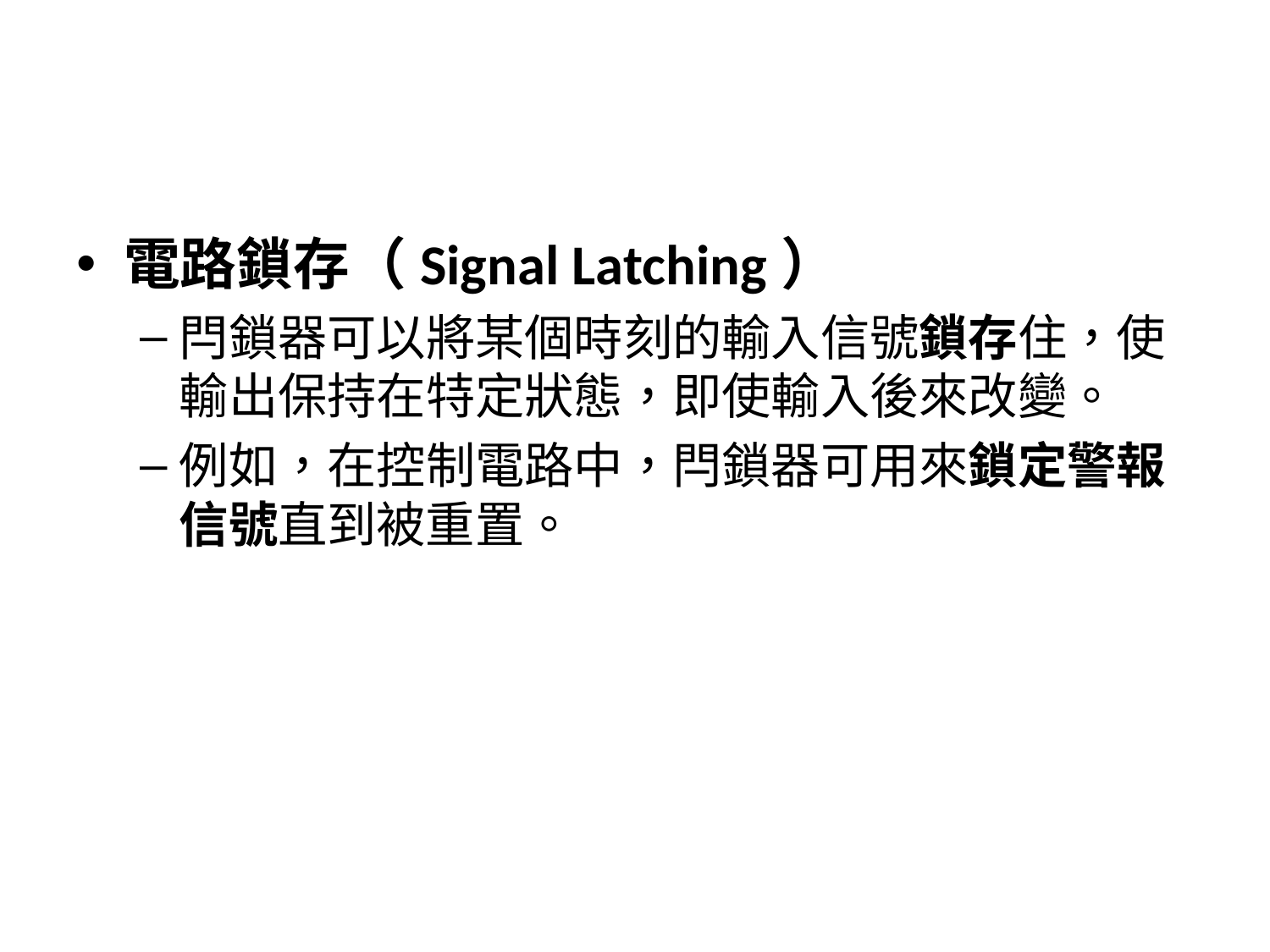

#
電路鎖存（Signal Latching）
閂鎖器可以將某個時刻的輸入信號鎖存住，使輸出保持在特定狀態，即使輸入後來改變。
例如，在控制電路中，閂鎖器可用來鎖定警報信號直到被重置。